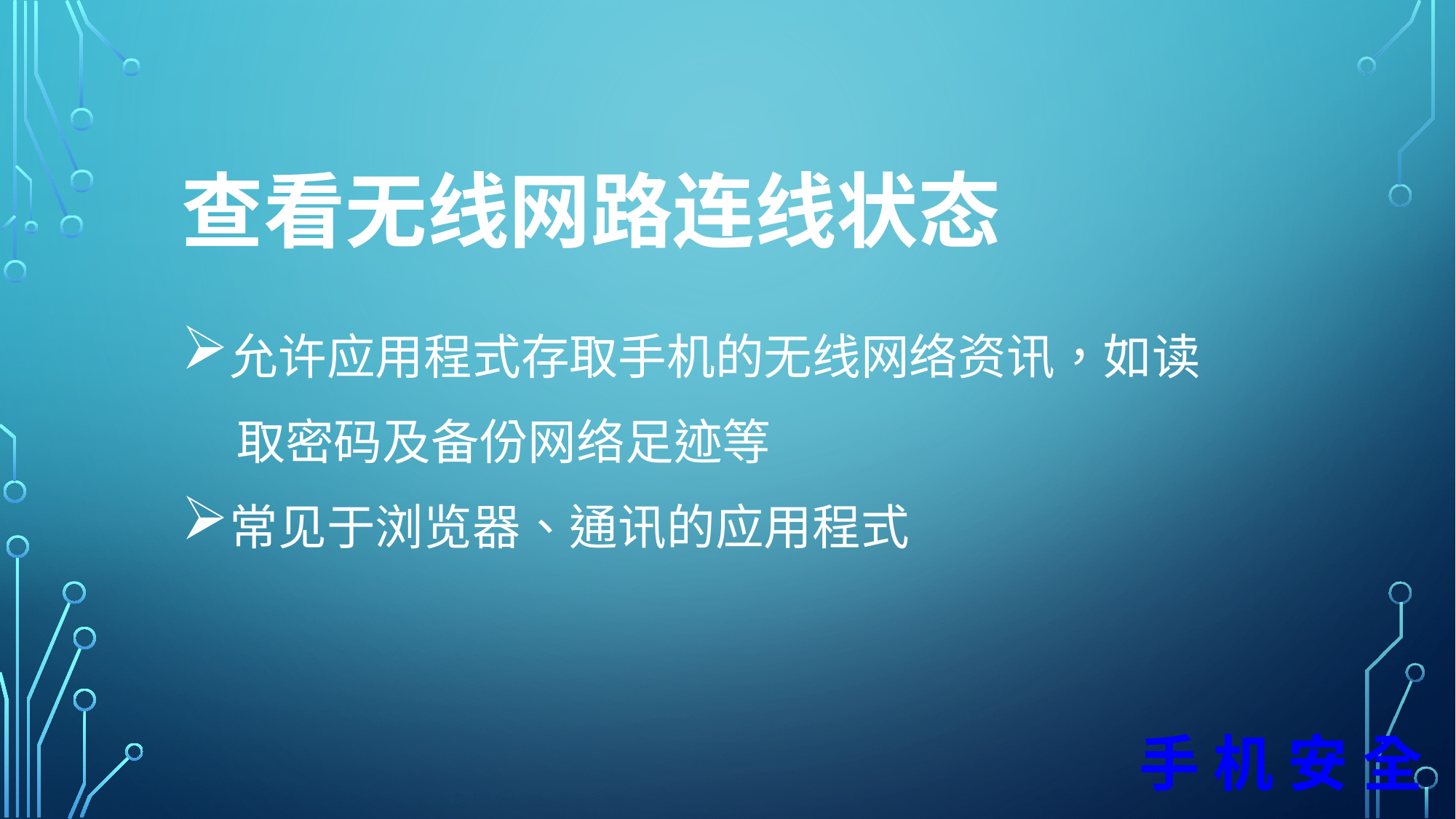

查看无线网路连线状态
允许应用程式存取手机的无线网络资讯，如读
    取密码及备份网络足迹等
常见于浏览器、通讯的应用程式
手 机 安 全